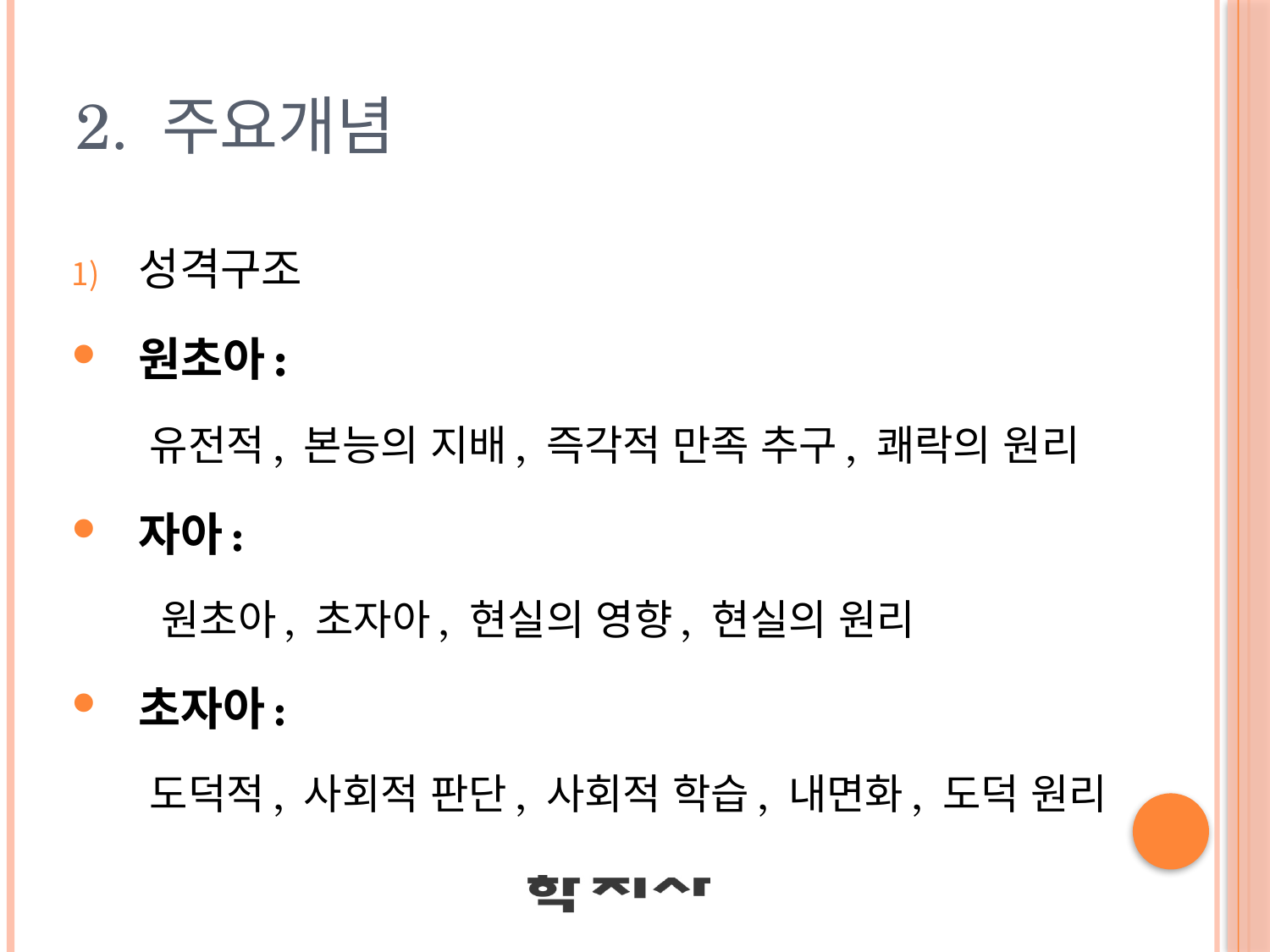

# 2. 주요개념
성격구조
원초아:
      유전적, 본능의 지배, 즉각적 만족 추구, 쾌락의 원리
자아:
       원초아, 초자아, 현실의 영향, 현실의 원리
초자아:
      도덕적, 사회적 판단, 사회적 학습, 내면화, 도덕 원리